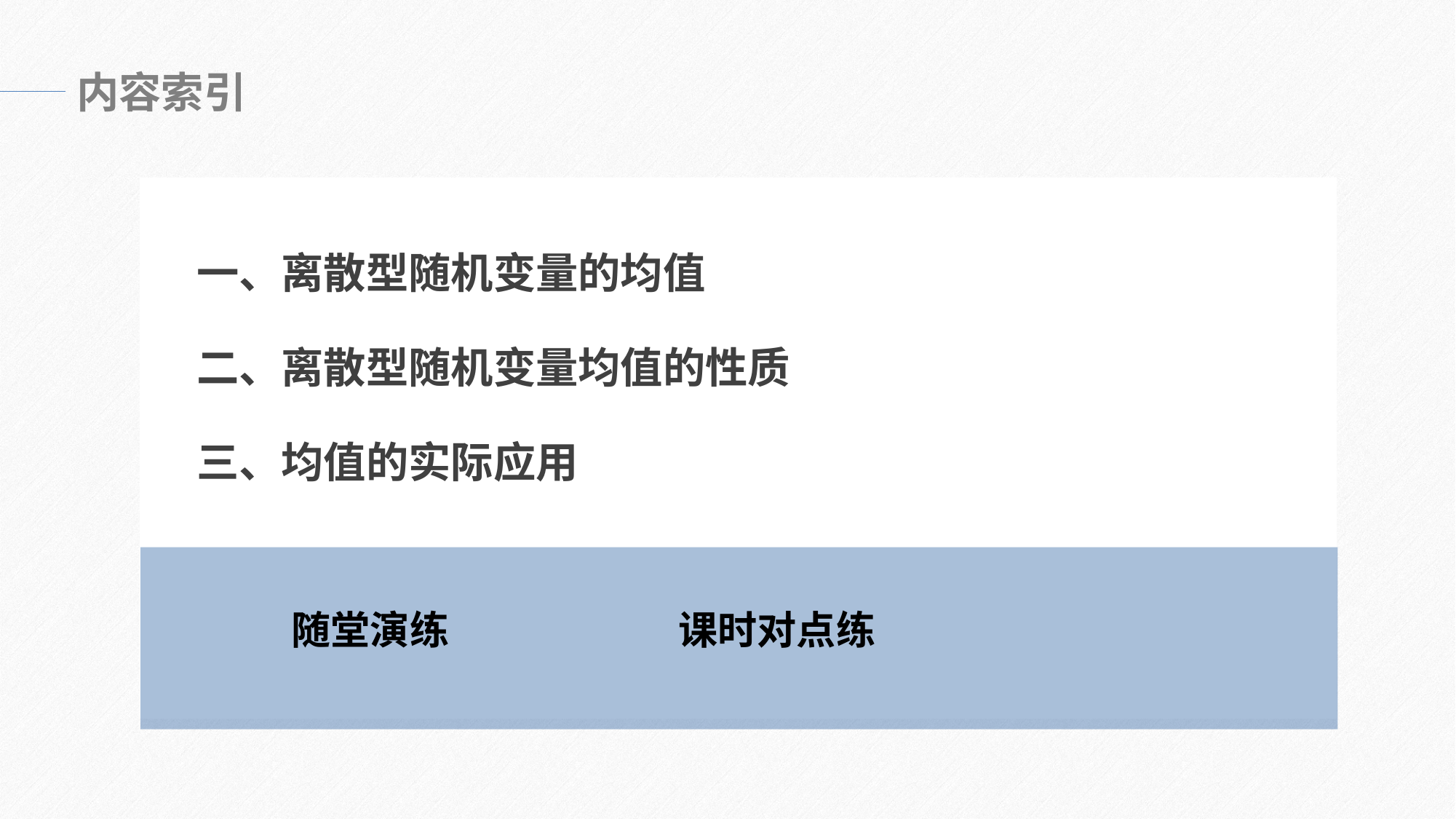

内容索引

一、离散型随机变量的均值
二、离散型随机变量均值的性质
三、均值的实际应用

随堂演练
课时对点练